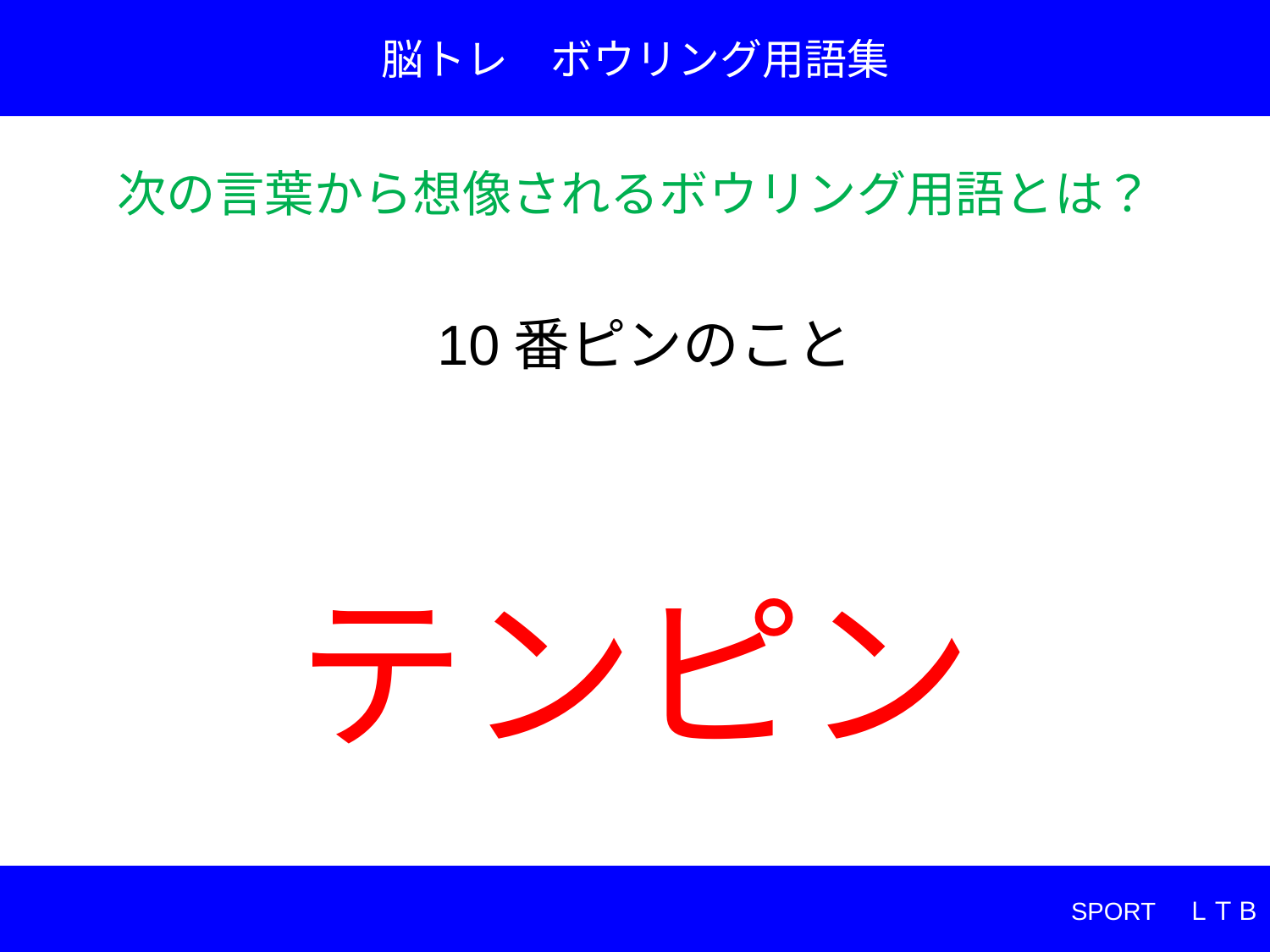

脳トレ　ボウリング用語集
次の言葉から想像されるボウリング用語とは？
10番ピンのこと
# テンピン
SPORT　ＬＴＢ